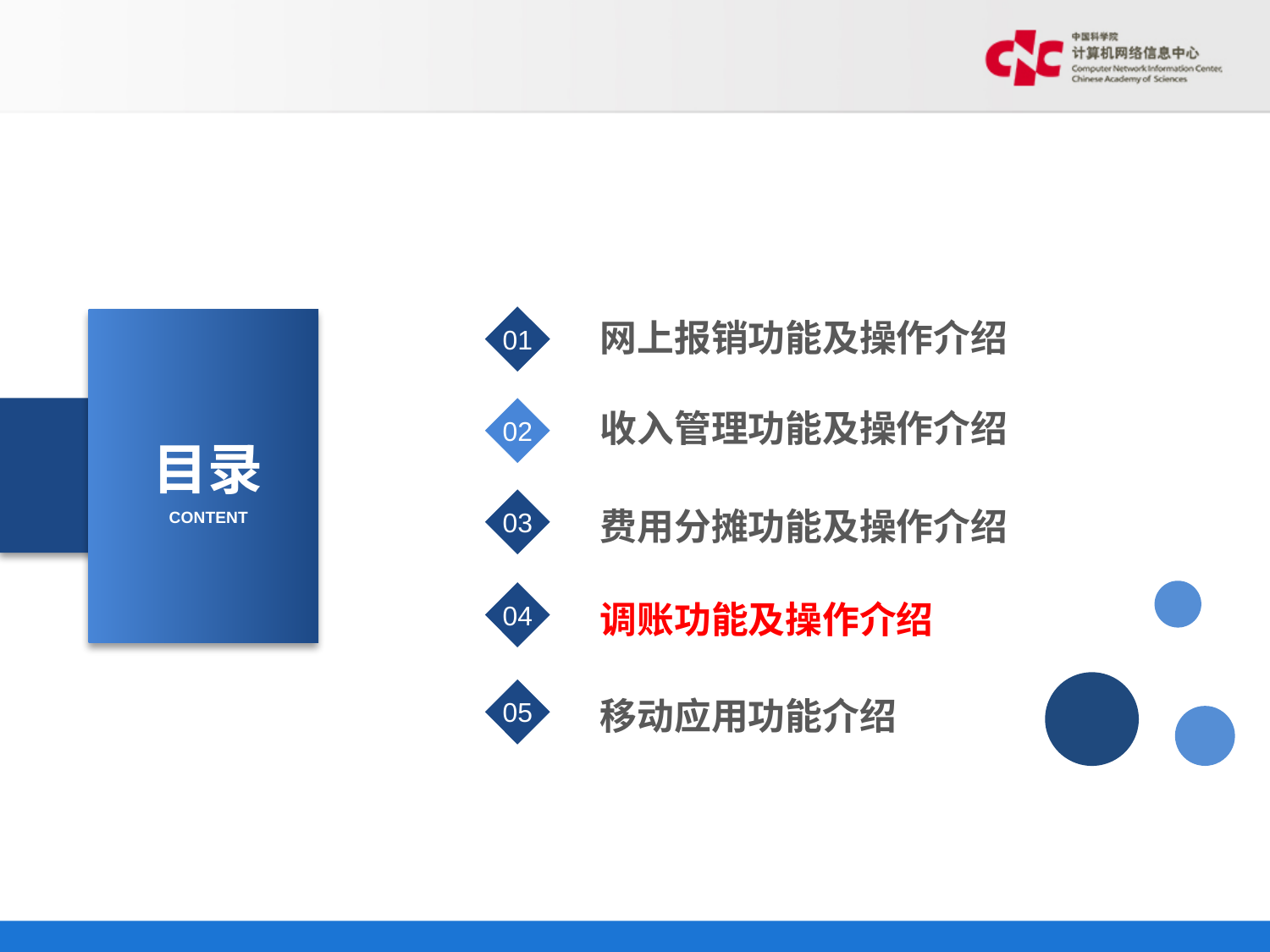

01
网上报销功能及操作介绍

目录
CONTENT

02
收入管理功能及操作介绍
03
费用分摊功能及操作介绍

04
调账功能及操作介绍

05
移动应用功能介绍